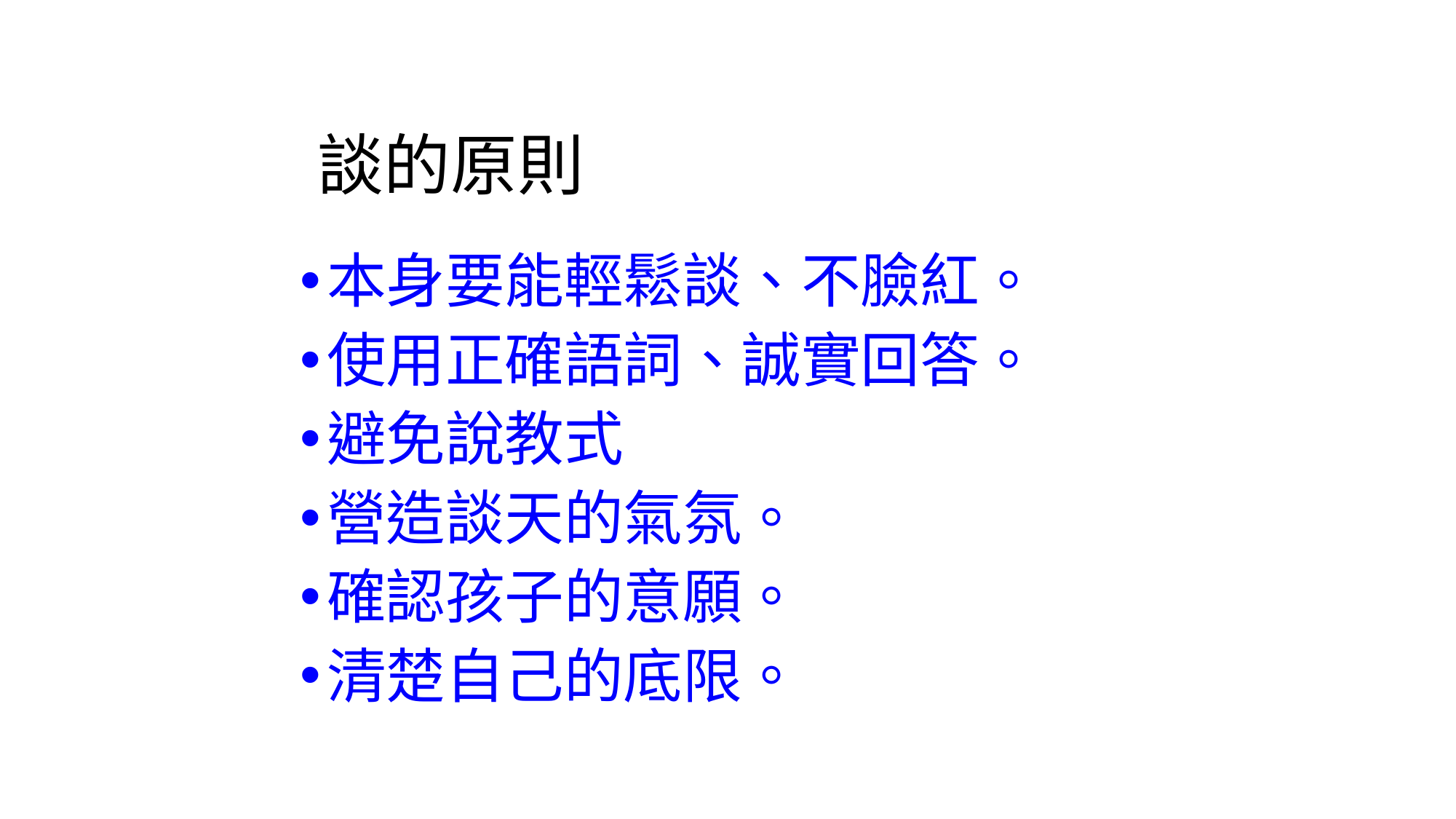

# 談的原則
本身要能輕鬆談、不臉紅。
使用正確語詞、誠實回答。
避免說教式
營造談天的氣氛。
確認孩子的意願。
清楚自己的底限。